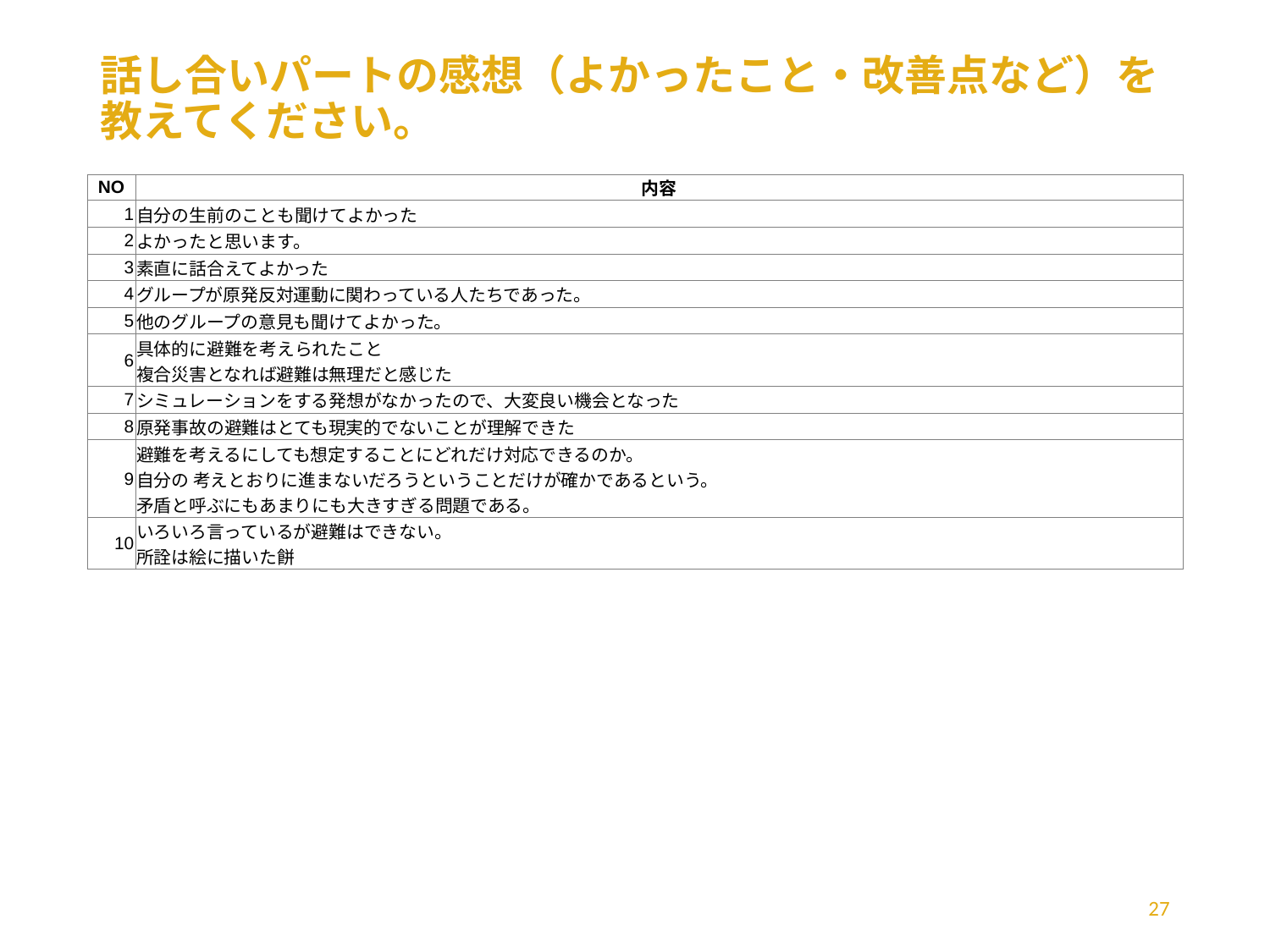

# 話し合いパートの感想（よかったこと・改善点など）を教えてください。
| NO | 内容 |
| --- | --- |
| 1 | 自分の生前のことも聞けてよかった |
| 2 | よかったと思います。 |
| 3 | 素直に話合えてよかった |
| 4 | グループが原発反対運動に関わっている人たちであった。 |
| 5 | 他のグループの意見も聞けてよかった。 |
| 6 | 具体的に避難を考えられたこと 複合災害となれば避難は無理だと感じた |
| 7 | シミュレーションをする発想がなかったので、大変良い機会となった |
| 8 | 原発事故の避難はとても現実的でないことが理解できた |
| 9 | 避難を考えるにしても想定することにどれだけ対応できるのか。 自分の 考えとおりに進まないだろうということだけが確かであるという。 矛盾と呼ぶにもあまりにも大きすぎる問題である。 |
| 10 | いろいろ言っているが避難はできない。 所詮は絵に描いた餅 |
27